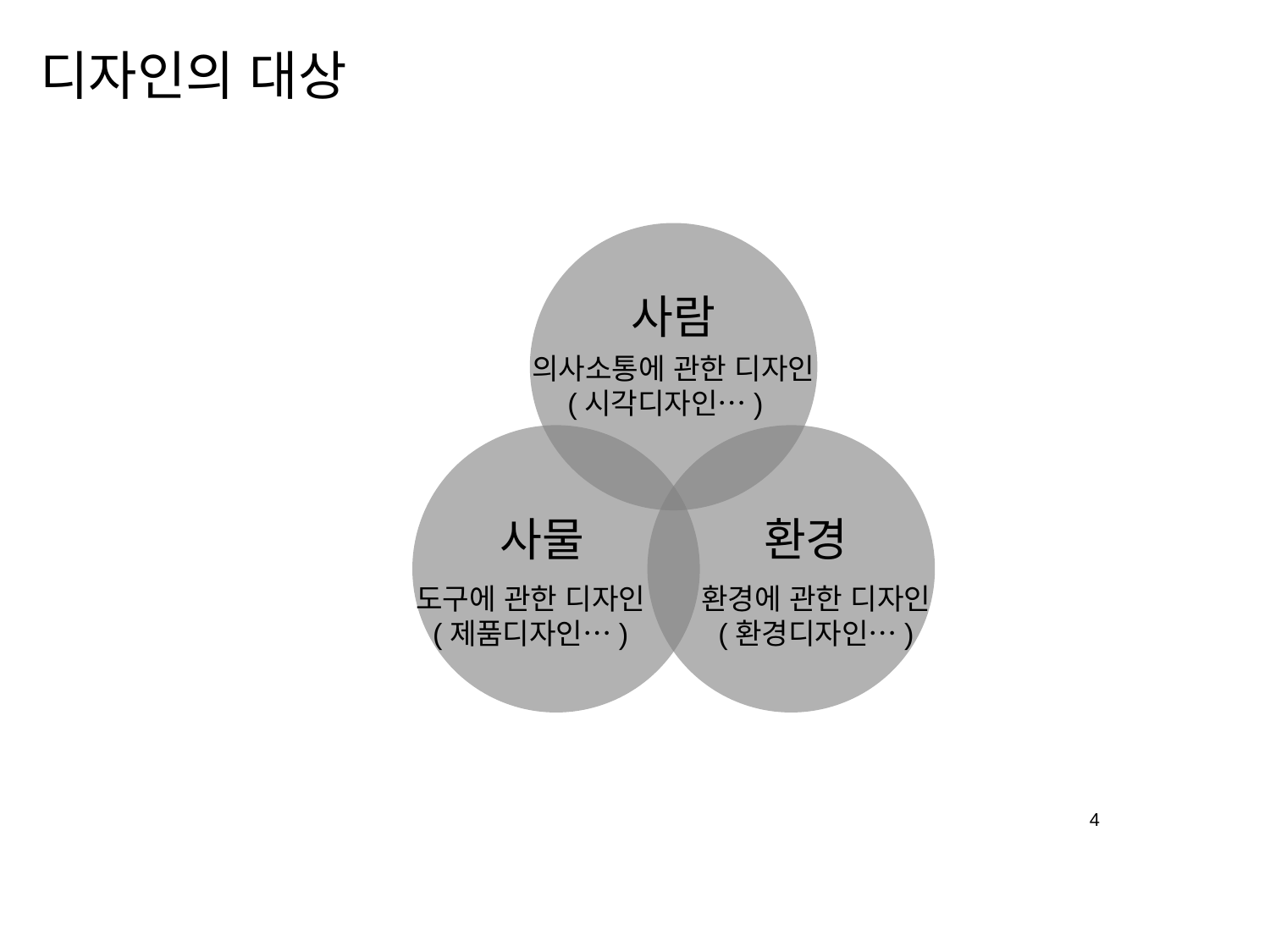

디자인의 대상

사람
의사소통에 관한 디자인
(시각디자인…)

사물
환경
도구에 관한 디자인
(제품디자인…)
환경에 관한 디자인
(환경디자인…)
4